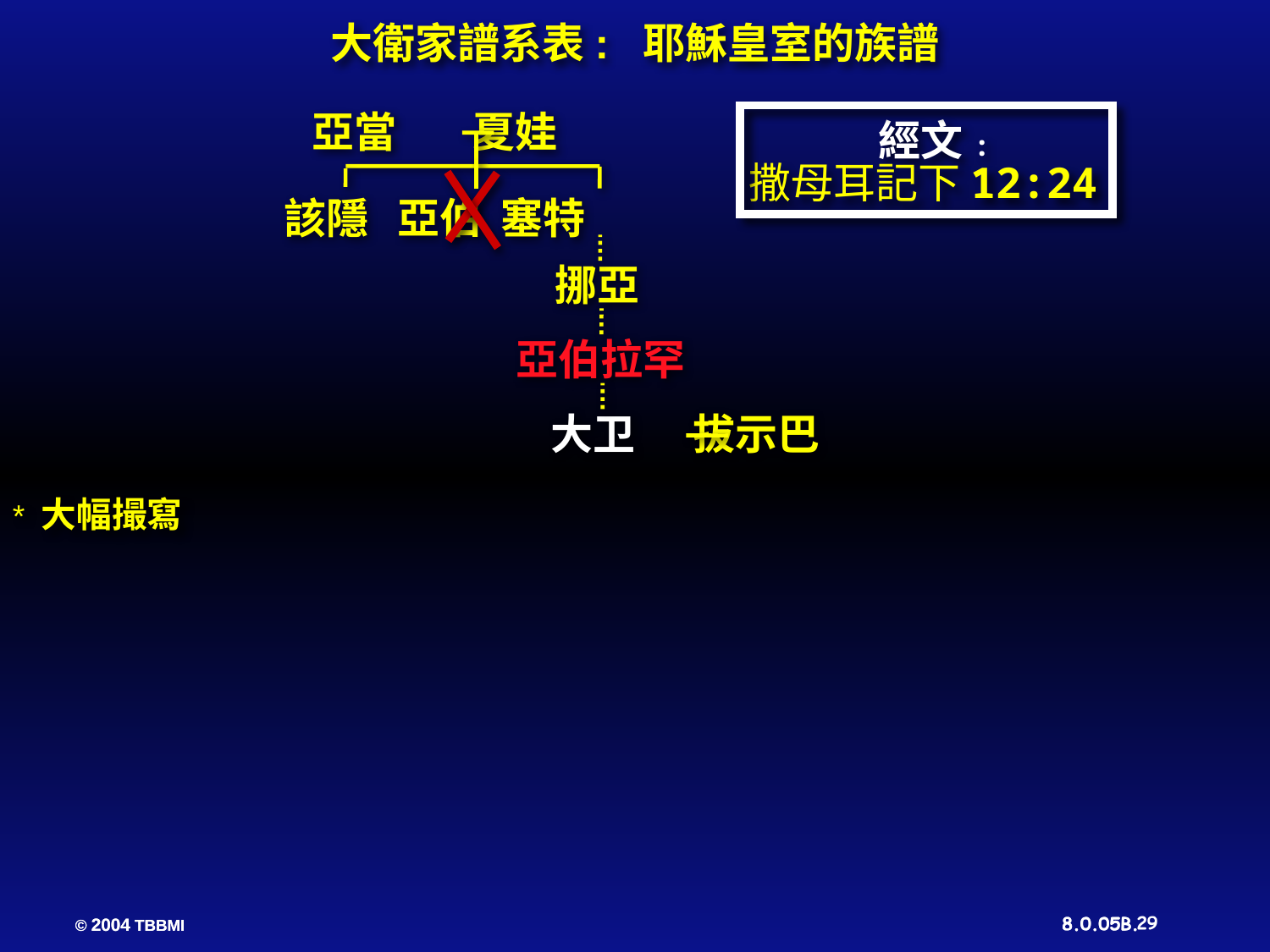

大衛家譜系表:  耶穌皇室的族譜

亞當        夏娃

經文:

撒母耳記下12:24

該隱   亞伯  塞特

 挪亞

  亞伯拉罕

 大卫      拔示巴

* 大幅撮寫

29